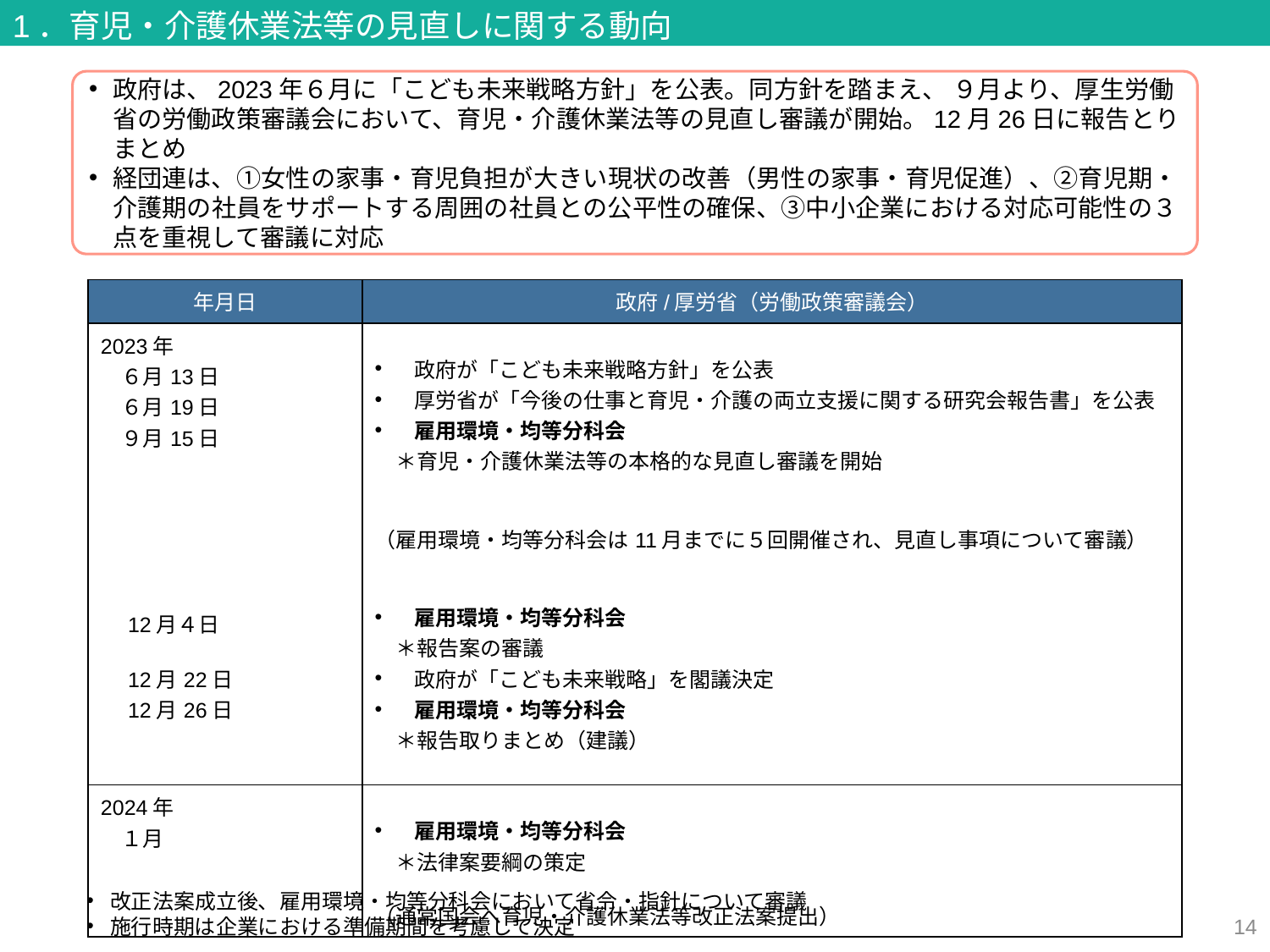

1．育児・介護休業法等の見直しに関する動向
政府は、2023年６月に「こども未来戦略方針」を公表。同方針を踏まえ、 ９月より、厚生労働省の労働政策審議会において、育児・介護休業法等の見直し審議が開始。12月26日に報告とりまとめ
経団連は、①女性の家事・育児負担が大きい現状の改善（男性の家事・育児促進）、②育児期・介護期の社員をサポートする周囲の社員との公平性の確保、③中小企業における対応可能性の３点を重視して審議に対応
| 年月日 | 政府/厚労省（労働政策審議会） |
| --- | --- |
| 2023年 　６月13日 　６月19日 　９月15日 　 　   　12月４日 　12月22日 　12月26日 | 政府が「こども未来戦略方針」を公表 厚労省が「今後の仕事と育児・介護の両立支援に関する研究会報告書」を公表 雇用環境・均等分科会 　＊育児・介護休業法等の本格的な見直し審議を開始   （雇用環境・均等分科会は11月までに５回開催され、見直し事項について審議）  雇用環境・均等分科会 　＊報告案の審議  政府が「こども未来戦略」を閣議決定 雇用環境・均等分科会 　＊報告取りまとめ（建議） |
| 2024年 　１月 | 雇用環境・均等分科会 　＊法律案要綱の策定 （通常国会へ育児・介護休業法等改正法案提出） |
改正法案成立後、雇用環境・均等分科会において省令・指針について審議
施行時期は企業における準備期間を考慮して決定
14